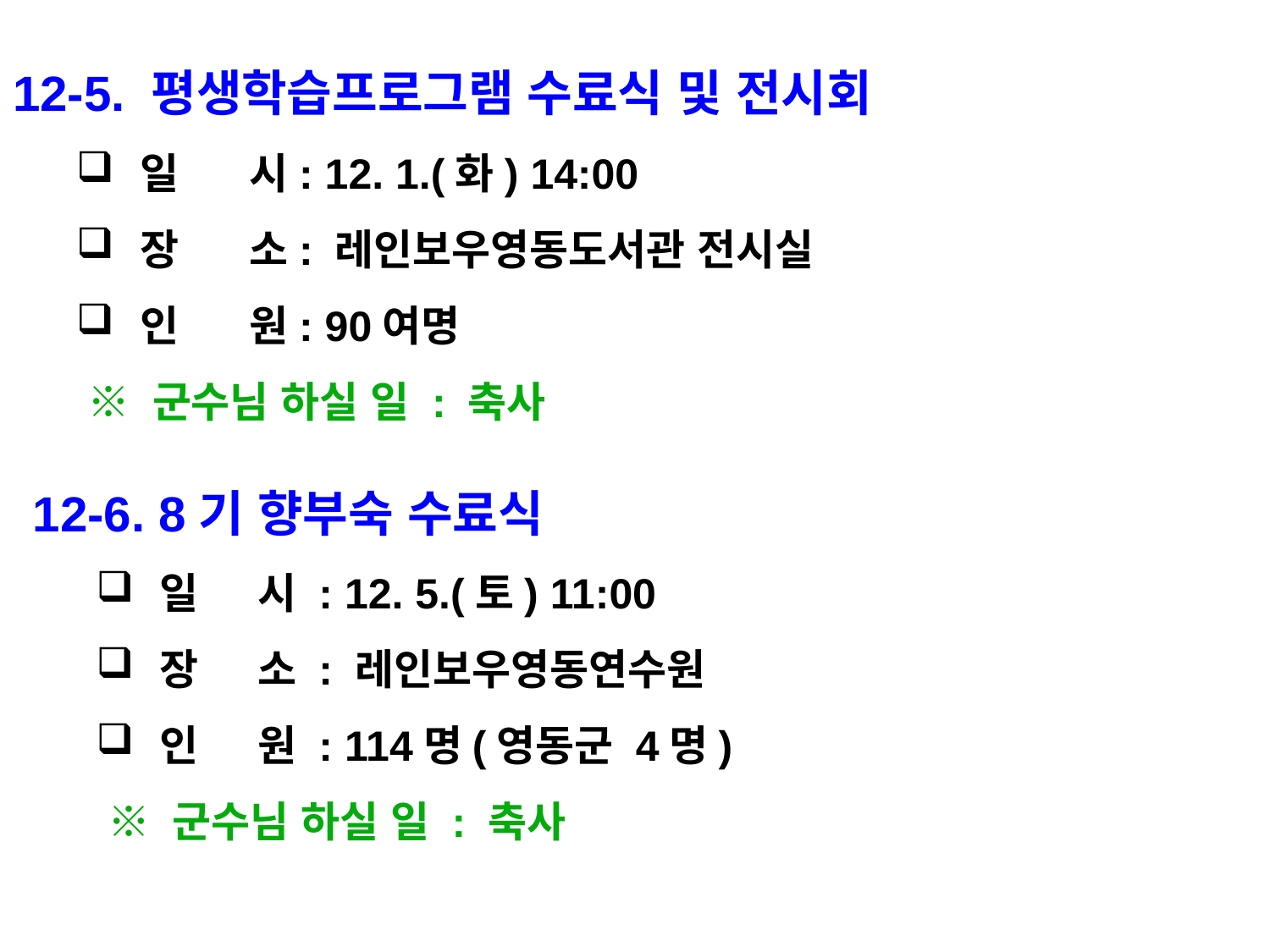

12-5. 평생학습프로그램 수료식 및 전시회
일      시: 12. 1.(화) 14:00
장      소: 레인보우영동도서관 전시실
인      원: 90여명
 ※ 군수님 하실 일 : 축사

12-6. 8기 향부숙 수료식
일     시 : 12. 5.(토) 11:00
장     소 : 레인보우영동연수원
인     원 : 114명(영동군 4명)
 ※ 군수님 하실 일 : 축사